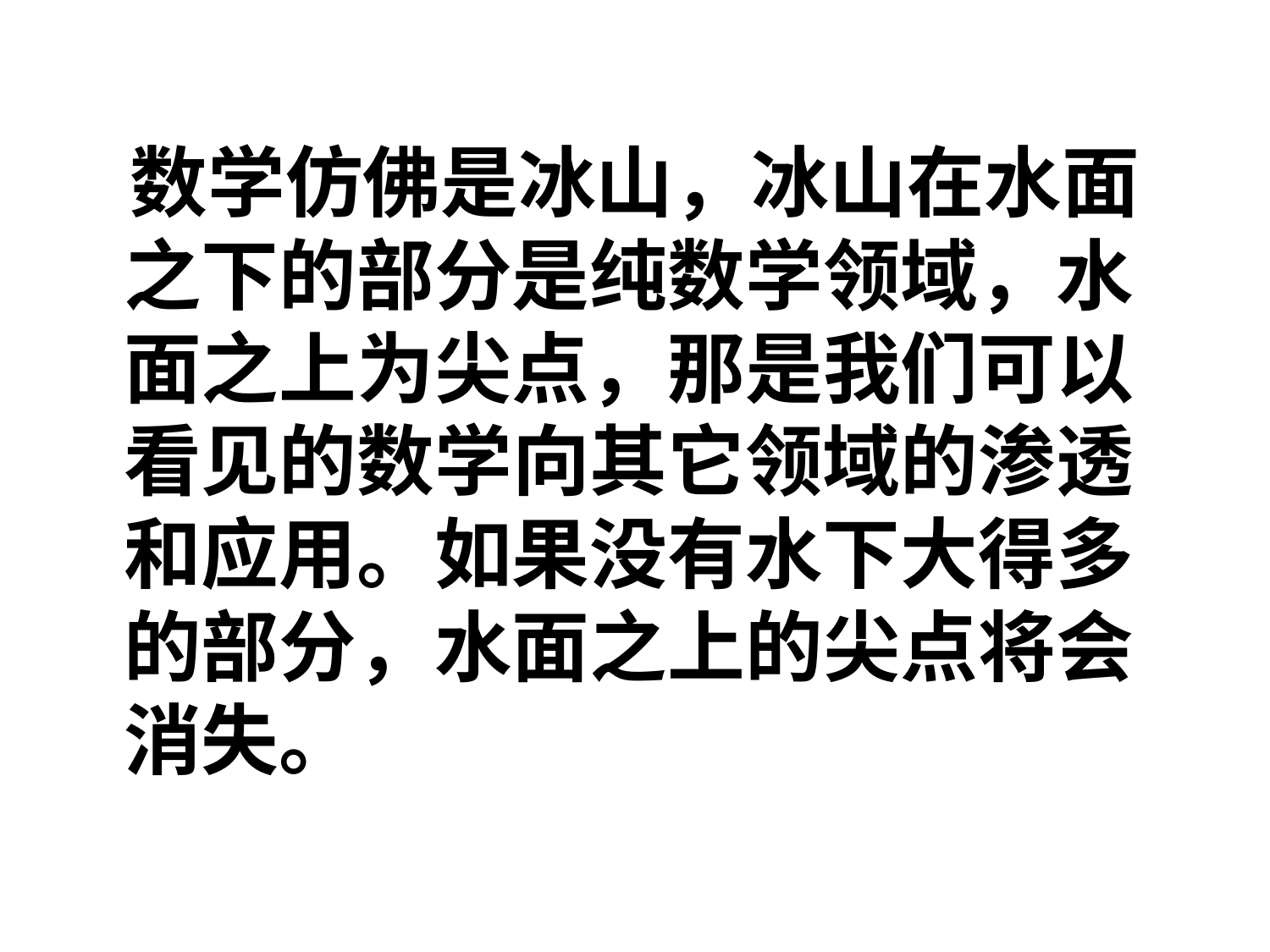

数学仿佛是冰山，冰山在水面之下的部分是纯数学领域，水面之上为尖点，那是我们可以看见的数学向其它领域的渗透和应用。如果没有水下大得多的部分，水面之上的尖点将会消失。